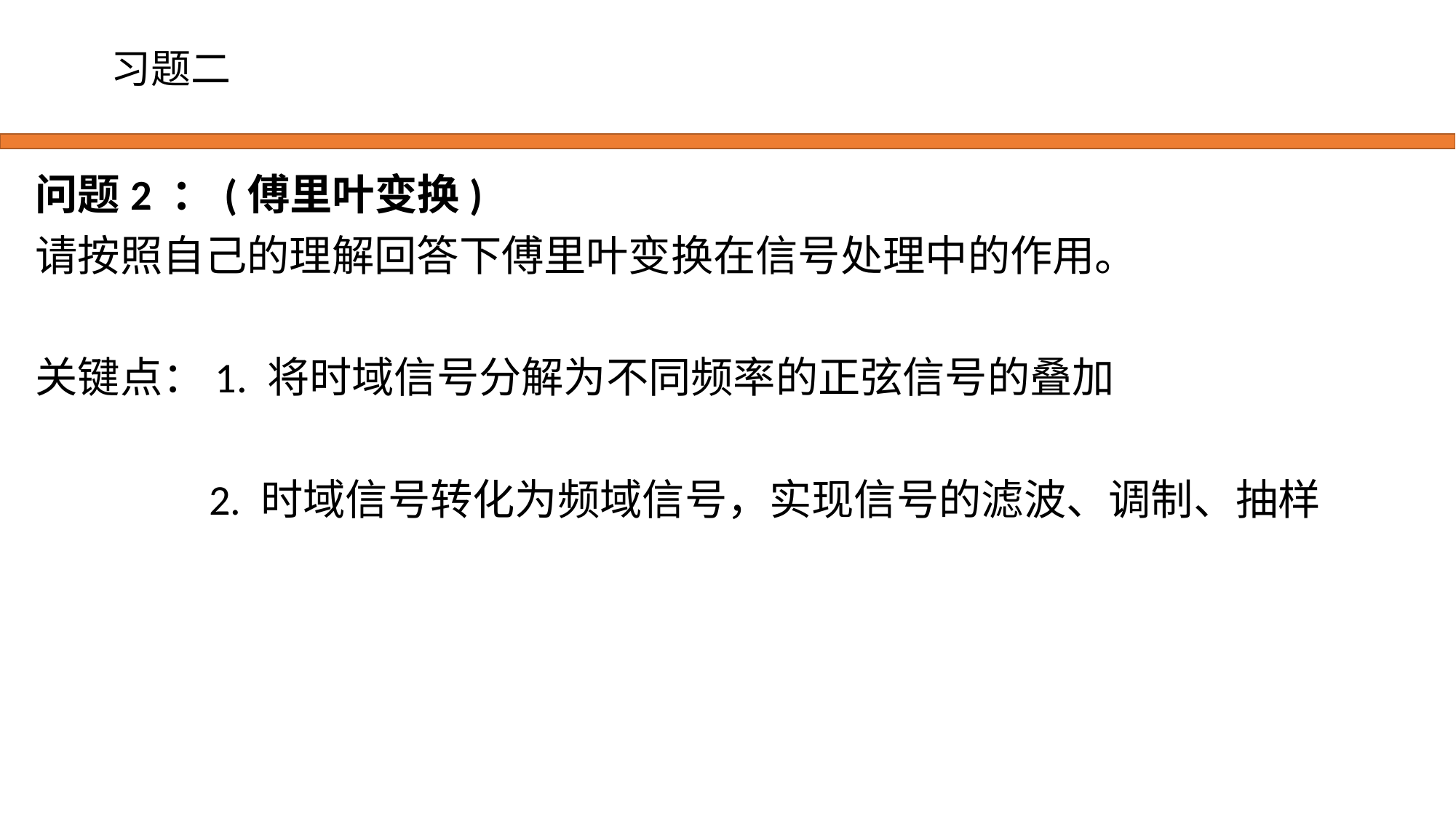

# 习题二

问题2 ：(傅里叶变换)
请按照自己的理解回答下傅里叶变换在信号处理中的作用。

关键点：1. 将时域信号分解为不同频率的正弦信号的叠加

                  2. 时域信号转化为频域信号，实现信号的滤波、调制、抽样